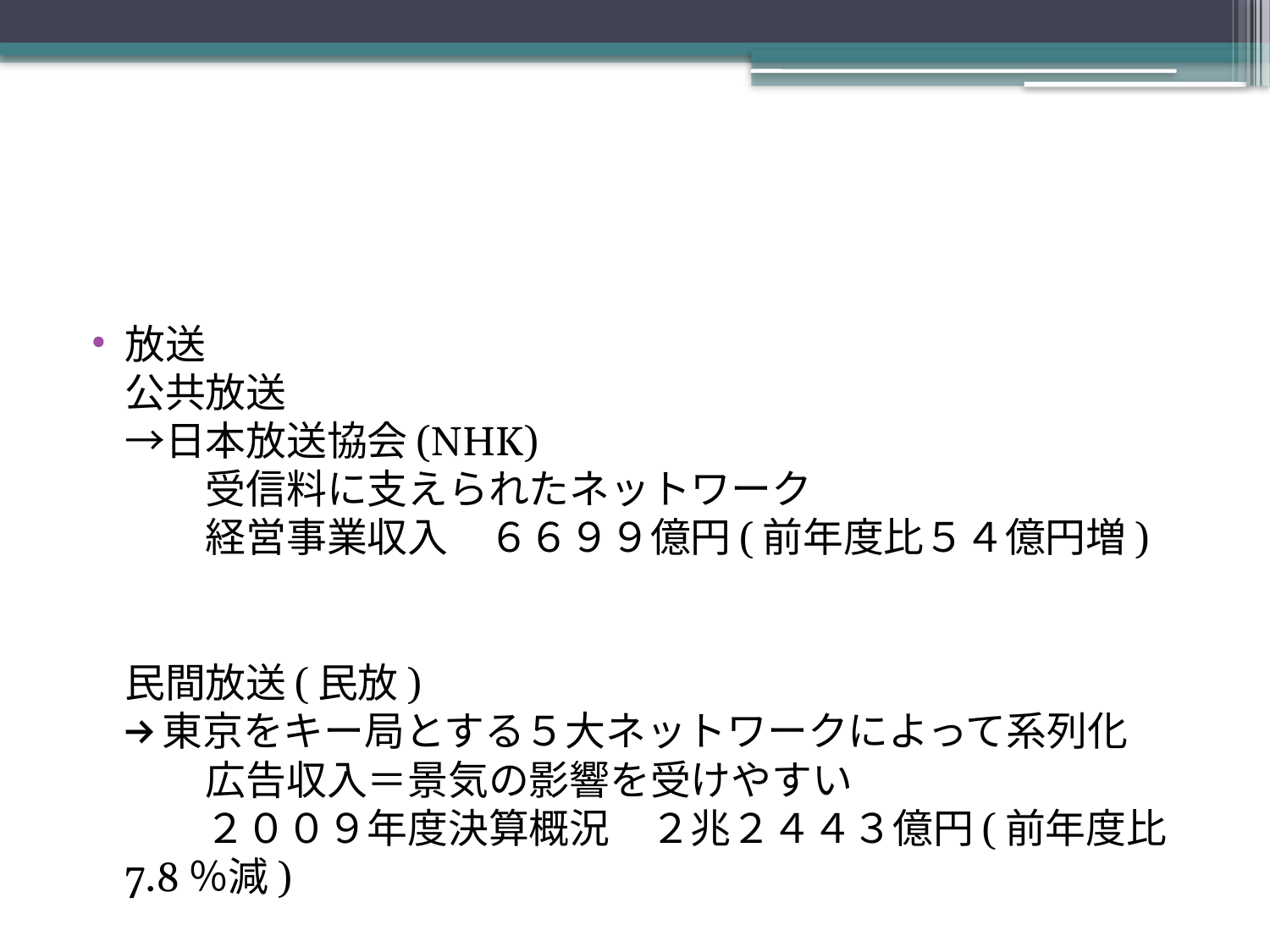

#
放送
公共放送
→日本放送協会(NHK)
　　受信料に支えられたネットワーク
　　経営事業収入　６６９９億円(前年度比５４億円増)
民間放送(民放)
→東京をキー局とする５大ネットワークによって系列化
　　広告収入＝景気の影響を受けやすい
　　２００９年度決算概況　２兆２４４３億円(前年度比7.8％減)